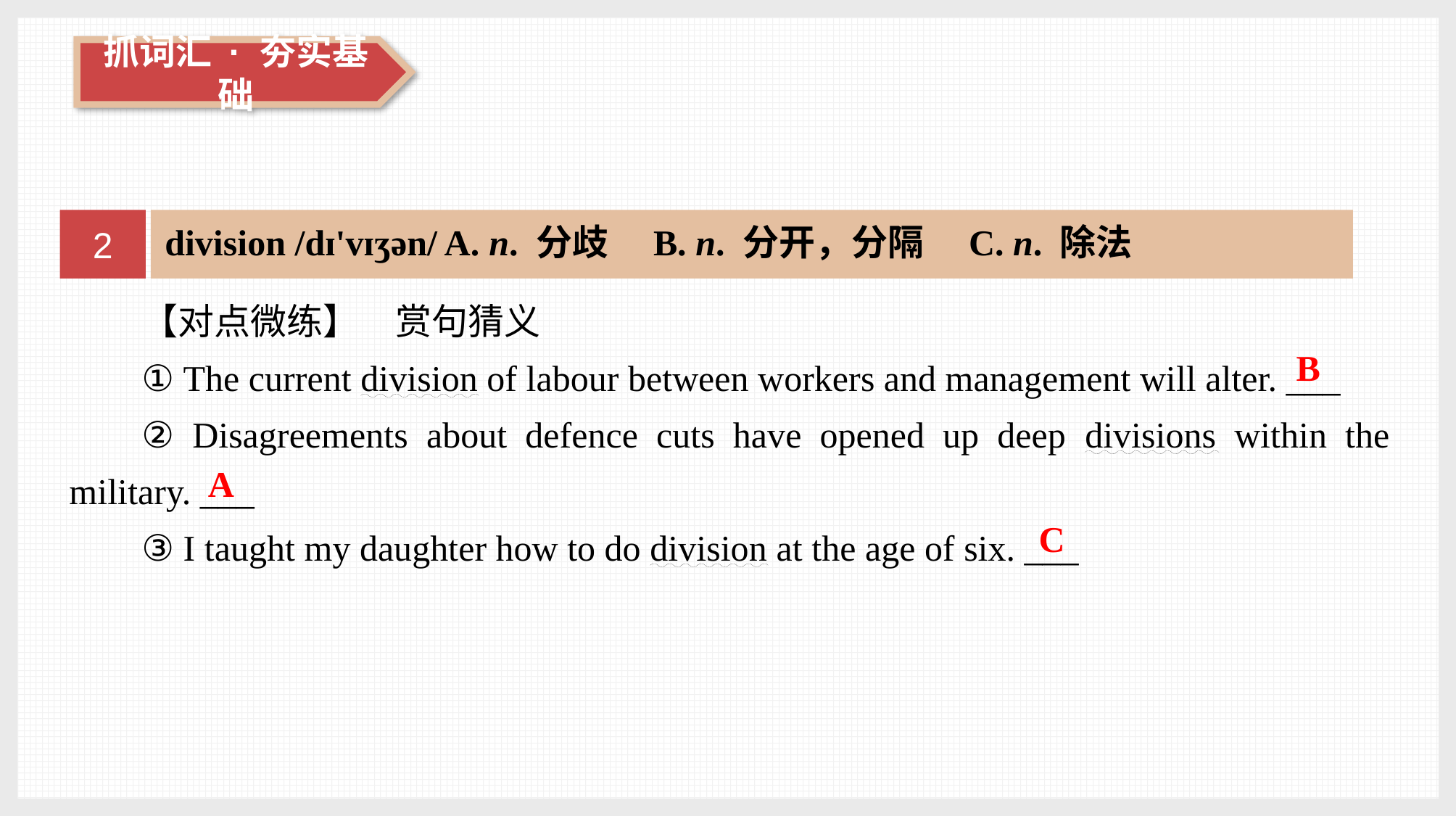

2

division /dɪ'vɪʒən/ A. n. 分歧　B. n. 分开，分隔　C. n. 除法
【对点微练】　赏句猜义
① The current division of labour between workers and management will alter. ___
② Disagreements about defence cuts have opened up deep divisions within the military. ___
③ I taught my daughter how to do division at the age of six. ___
B
A
C